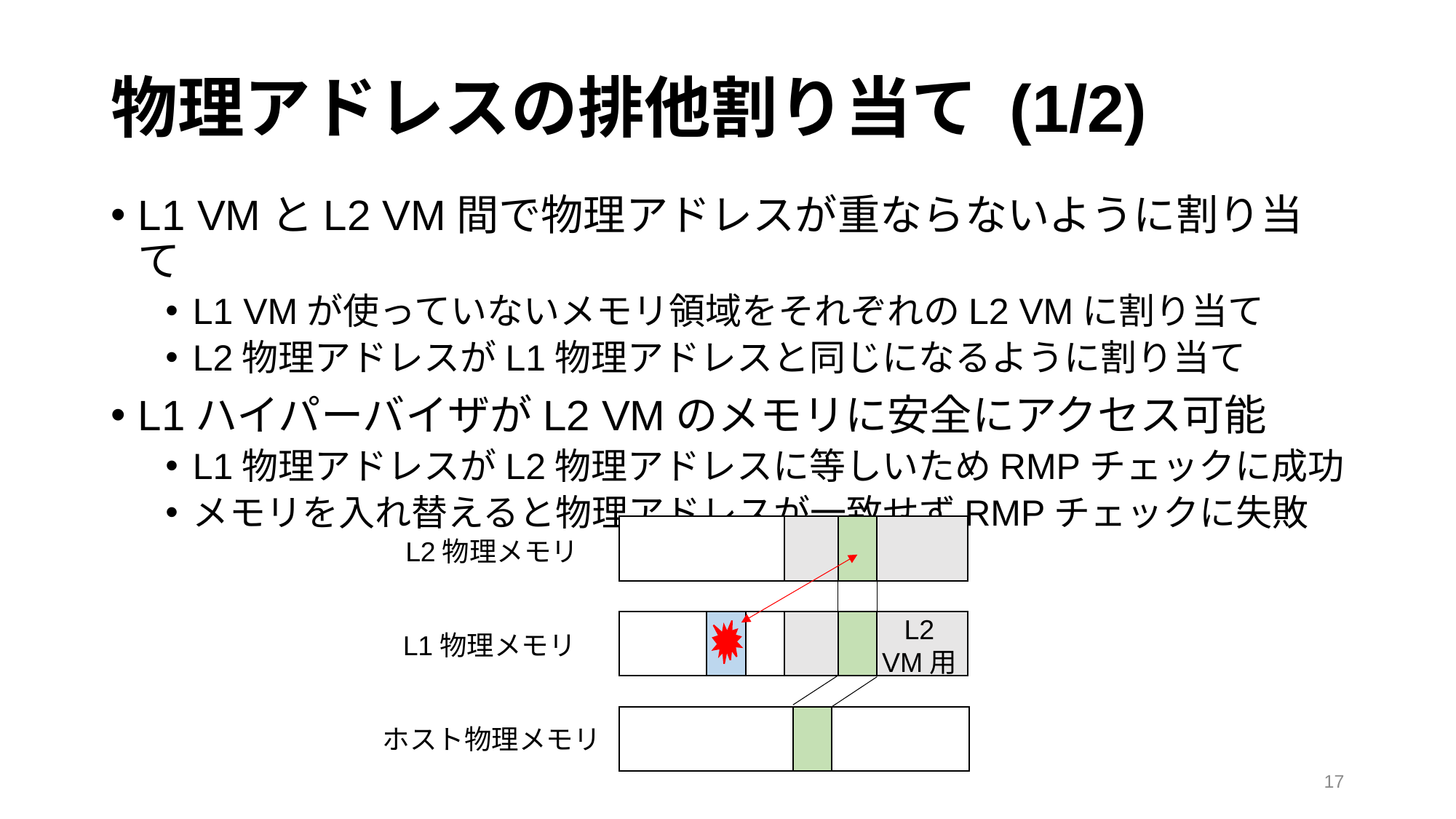

# 物理アドレスの排他割り当て (1/2)
L1 VMとL2 VM間で物理アドレスが重ならないように割り当て
L1 VMが使っていないメモリ領域をそれぞれのL2 VMに割り当て
L2物理アドレスがL1物理アドレスと同じになるように割り当て
L1ハイパーバイザがL2 VMのメモリに安全にアクセス可能
L1物理アドレスがL2物理アドレスに等しいためRMPチェックに成功
メモリを入れ替えると物理アドレスが一致せずRMPチェックに失敗

L2物理メモリ
L2
VM用

L1物理メモリ

ホスト物理メモリ
17